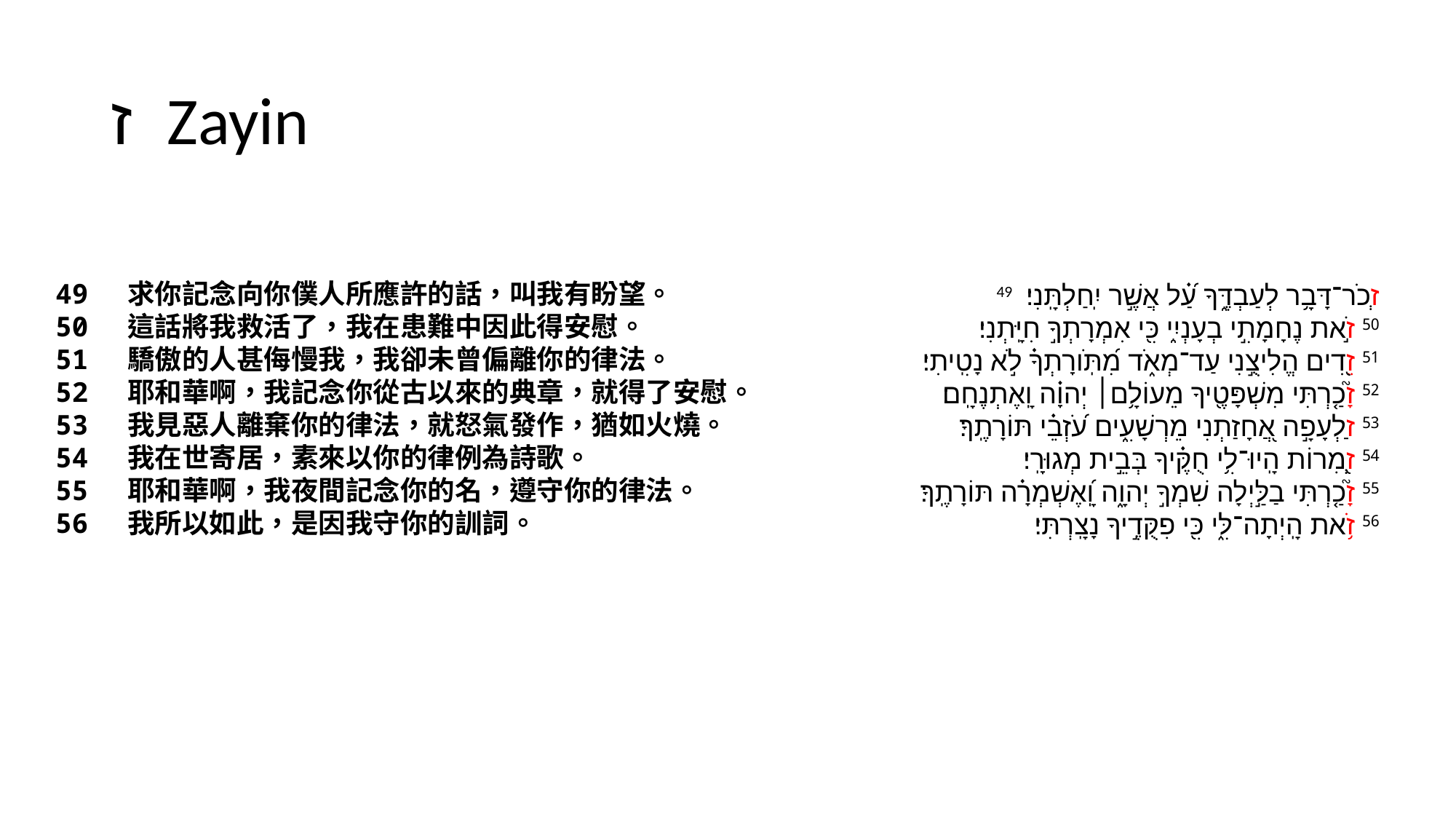

# ז  Zayin
49  求你記念向你僕人所應許的話，叫我有盼望。
50  這話將我救活了，我在患難中因此得安慰。
51  驕傲的人甚侮慢我，我卻未曾偏離你的律法。
52  耶和華啊，我記念你從古以來的典章，就得了安慰。
53  我見惡人離棄你的律法，就怒氣發作，猶如火燒。
54  我在世寄居，素來以你的律例為詩歌。
55  耶和華啊，我夜間記念你的名，遵守你的律法。
56  我所以如此，是因我守你的訓詞。
49 זְכֹר־דָּבָ֥ר לְעַבְדֶּ֑ךָ עַ֝֗ל אֲשֶׁ֣ר יִֽחַלְתָּֽנִי׃
50 זֹ֣את נֶחָמָתִ֣י בְעָנְיִ֑י כִּ֖י אִמְרָתְךָ֣ חִיָּֽתְנִי׃
51 זֵ֭דִים הֱלִיצֻ֣נִי עַד־מְאֹ֑ד מִ֝תֹּֽורָתְךָ֗ לֹ֣א נָטִֽיתִי׃
52 זָ֘כַ֤רְתִּי מִשְׁפָּטֶ֖יךָ מֵעוֹלָ֥ם׀ יְהוָ֗ה וָֽאֶתְנֶחָֽם׃
53 זַלְעָפָ֣ה אֲ֭חָזַתְנִי מֵרְשָׁעִ֑ים עֹ֝זְבֵ֗י תּוֹרָתֶֽךָ׃
54 זְ֭מִרוֹת הָֽיוּ־לִ֥י חֻקֶּ֗יךָ בְּבֵ֣ית מְגוּרָֽי׃
55 זָ֘כַ֤רְתִּי בַלַּ֣יְלָה שִׁמְךָ֣ יְהוָ֑ה וָֽ֝אֶשְׁמְרָ֗ה תּוֹרָתֶֽךָ׃
56 זֹ֥את הָֽיְתָה־לִּ֑י כִּ֖י פִקֻּדֶ֣יךָ נָצָֽרְתִּי׃